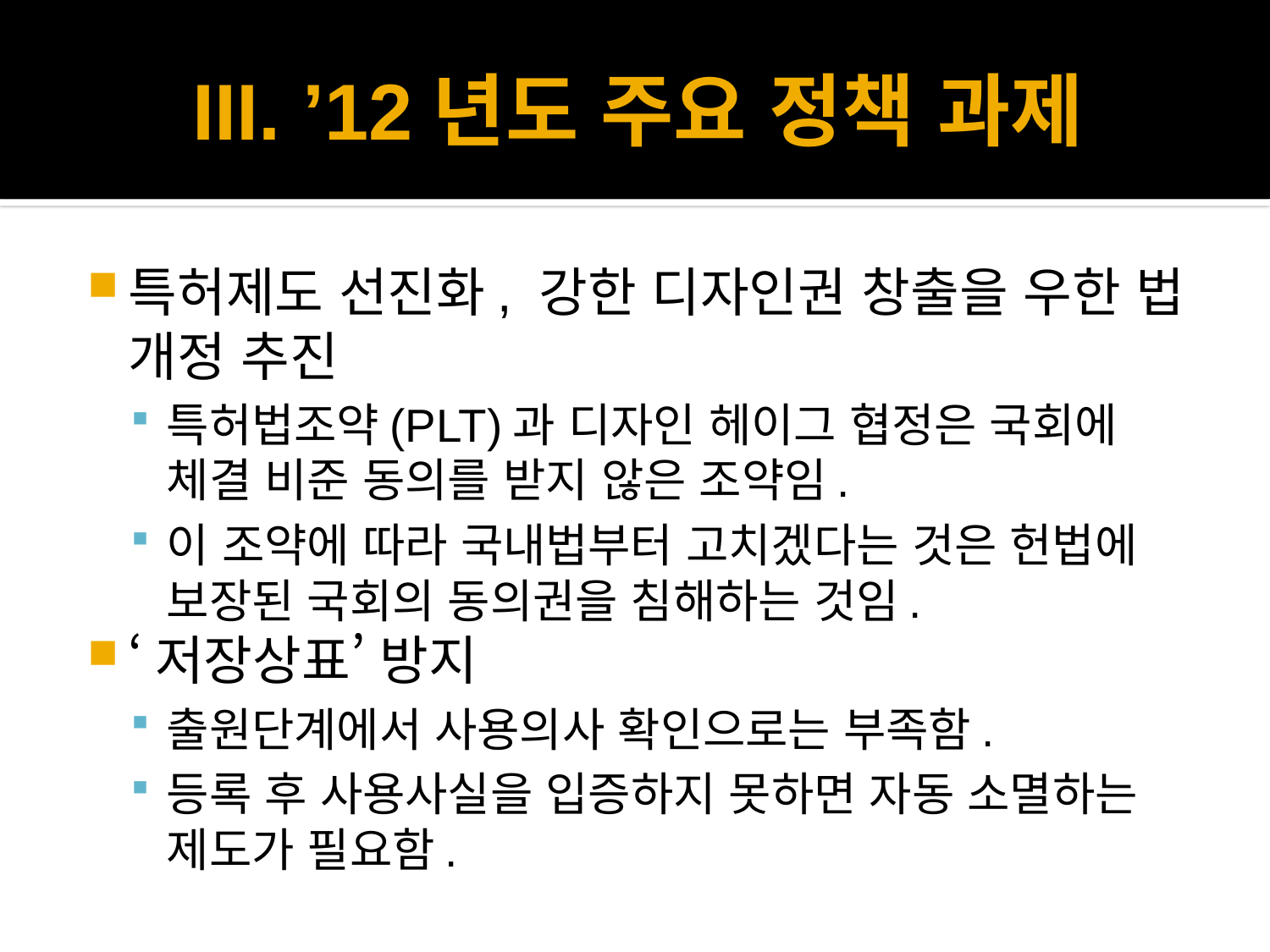

# III. ’12년도 주요 정책 과제
특허제도 선진화, 강한 디자인권 창출을 우한 법 개정 추진
특허법조약(PLT)과 디자인 헤이그 협정은 국회에 체결 비준 동의를 받지 않은 조약임.
이 조약에 따라 국내법부터 고치겠다는 것은 헌법에 보장된 국회의 동의권을 침해하는 것임.
‘저장상표’ 방지
출원단계에서 사용의사 확인으로는 부족함.
등록 후 사용사실을 입증하지 못하면 자동 소멸하는 제도가 필요함.